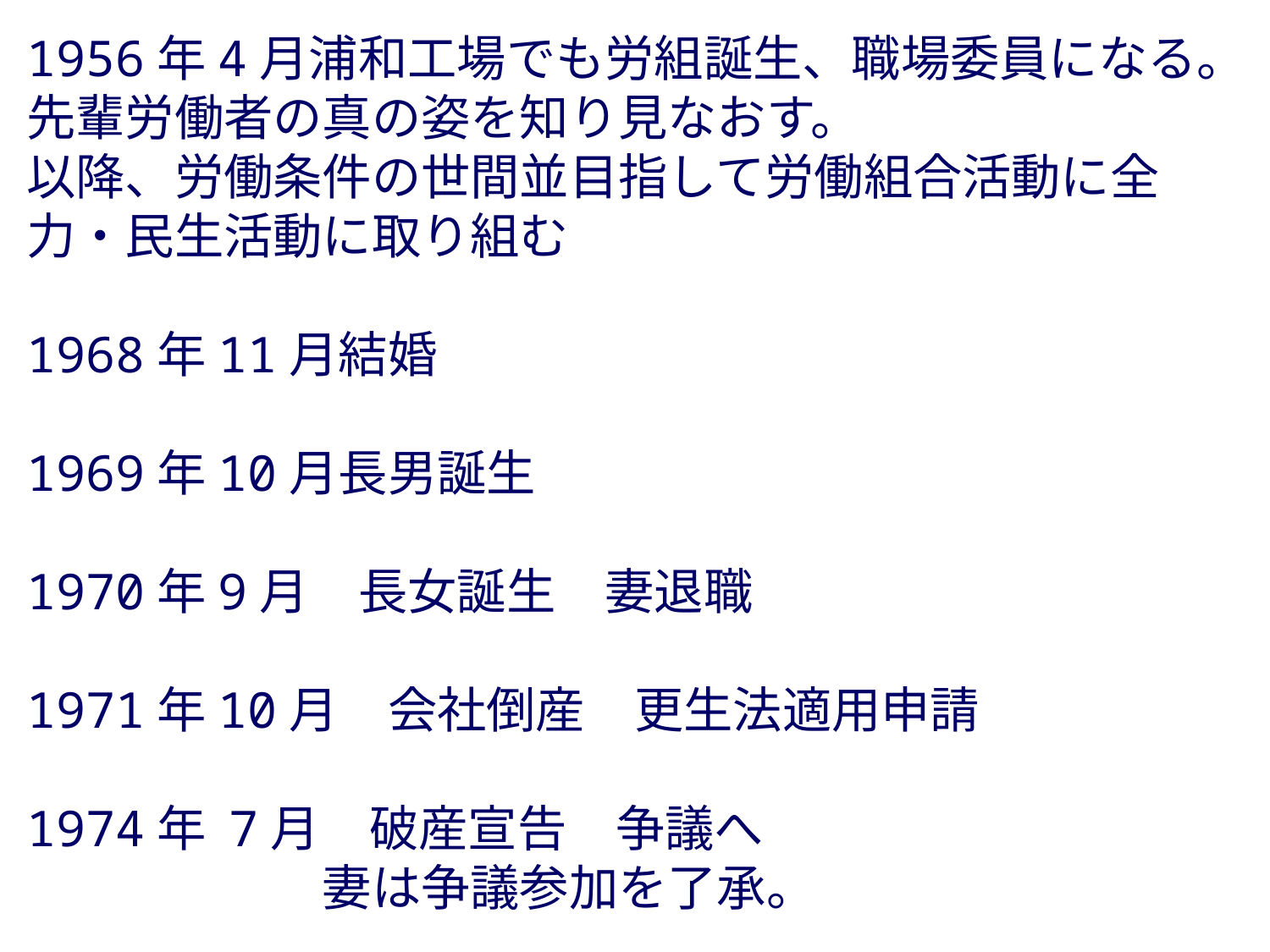

1956年4月浦和工場でも労組誕生、職場委員になる。
先輩労働者の真の姿を知り見なおす。
以降、労働条件の世間並目指して労働組合活動に全力・民生活動に取り組む

1968年11月結婚

1969年10月長男誕生

1970年9月　長女誕生　妻退職

1971年10月　会社倒産　更生法適用申請

1974年 7月　破産宣告　争議へ
　　　　　　妻は争議参加を了承。